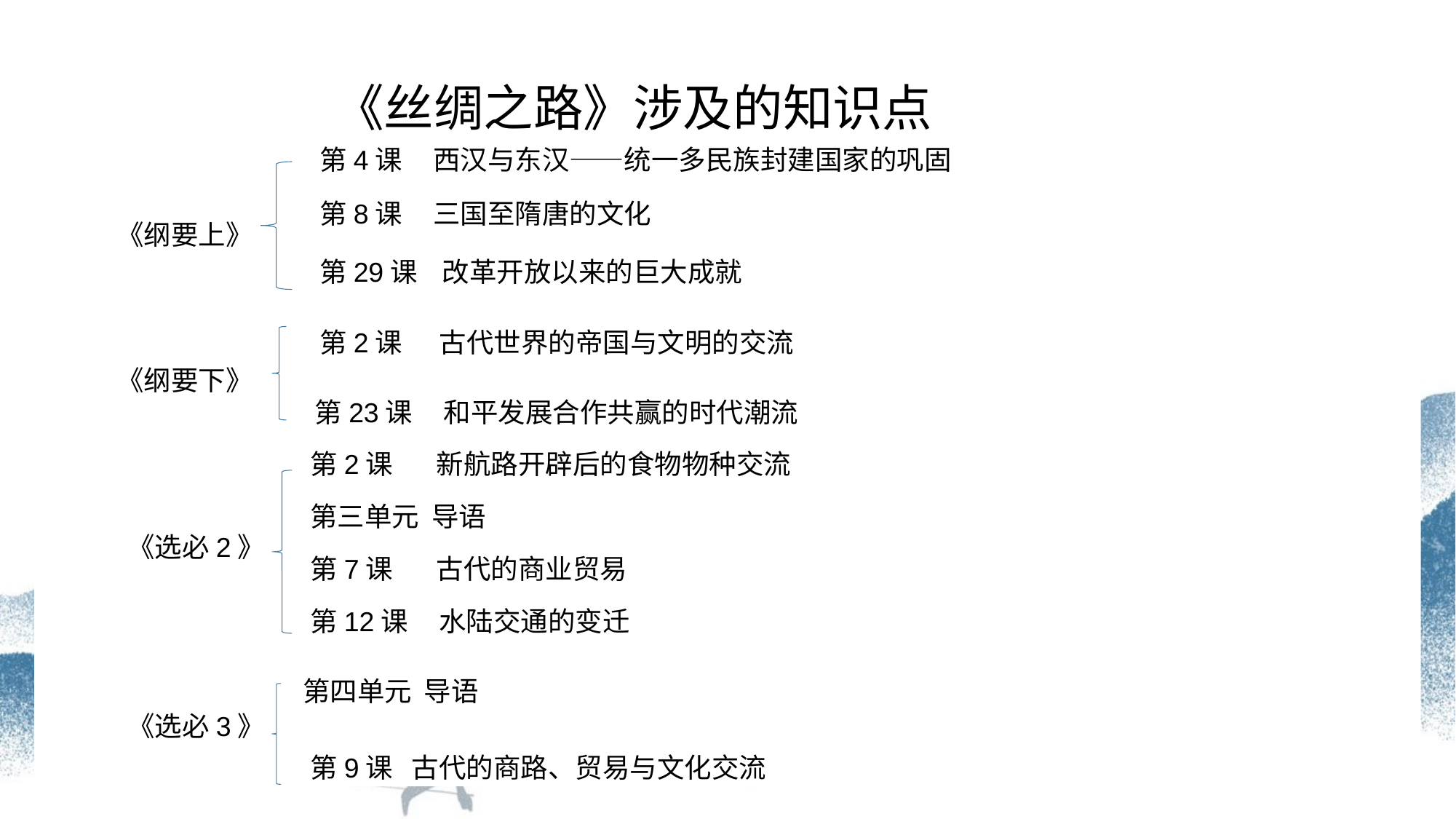

《丝绸之路》涉及的知识点
第4课     西汉与东汉——统一多民族封建国家的巩固

第8课     三国至隋唐的文化
《纲要上》
第29课    改革开放以来的巨大成就
第2课      古代世界的帝国与文明的交流

《纲要下》
第23课     和平发展合作共赢的时代潮流
第2课       新航路开辟后的食物物种交流

第三单元  导语
《选必2》
第7课       古代的商业贸易
第12课     水陆交通的变迁
第四单元  导语

《选必3》
第9课   古代的商路、贸易与文化交流